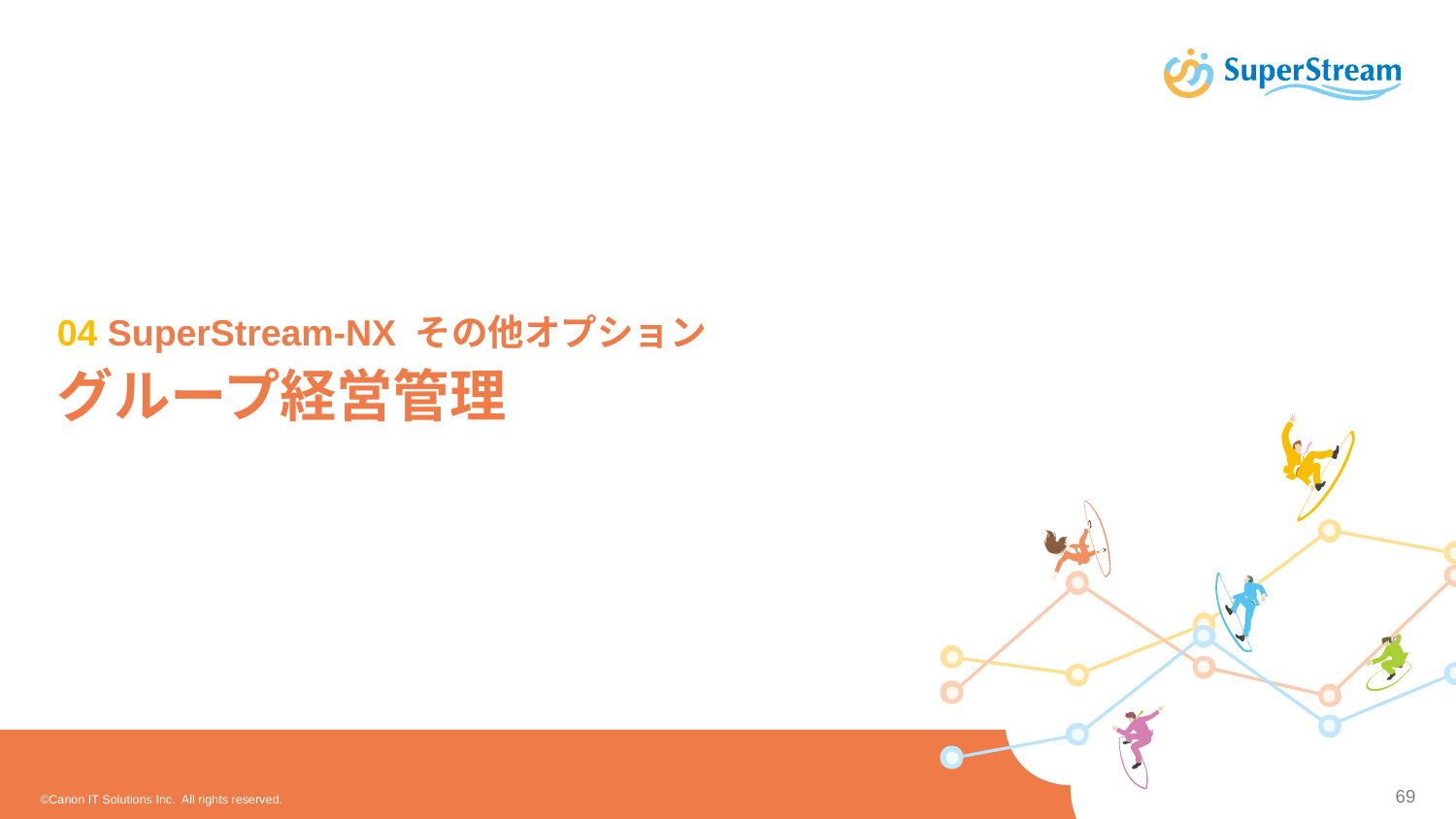

# 04 SuperStream-NX その他オプション グループ経営管理
©Canon IT Solutions Inc.  All rights reserved.
69